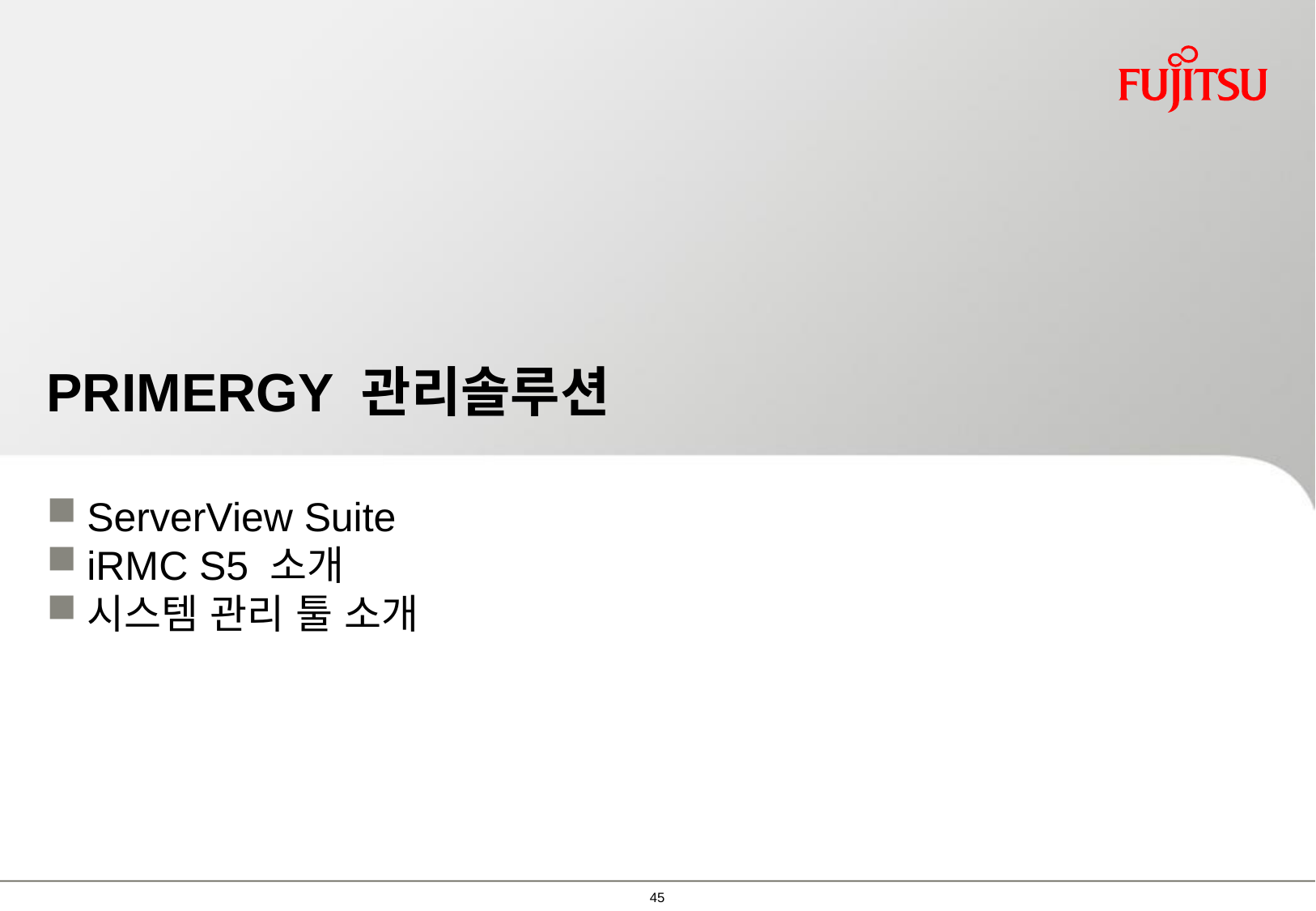

# PRIMERGY 관리솔루션
ServerView Suite
iRMC S5 소개
시스템 관리 툴 소개
45